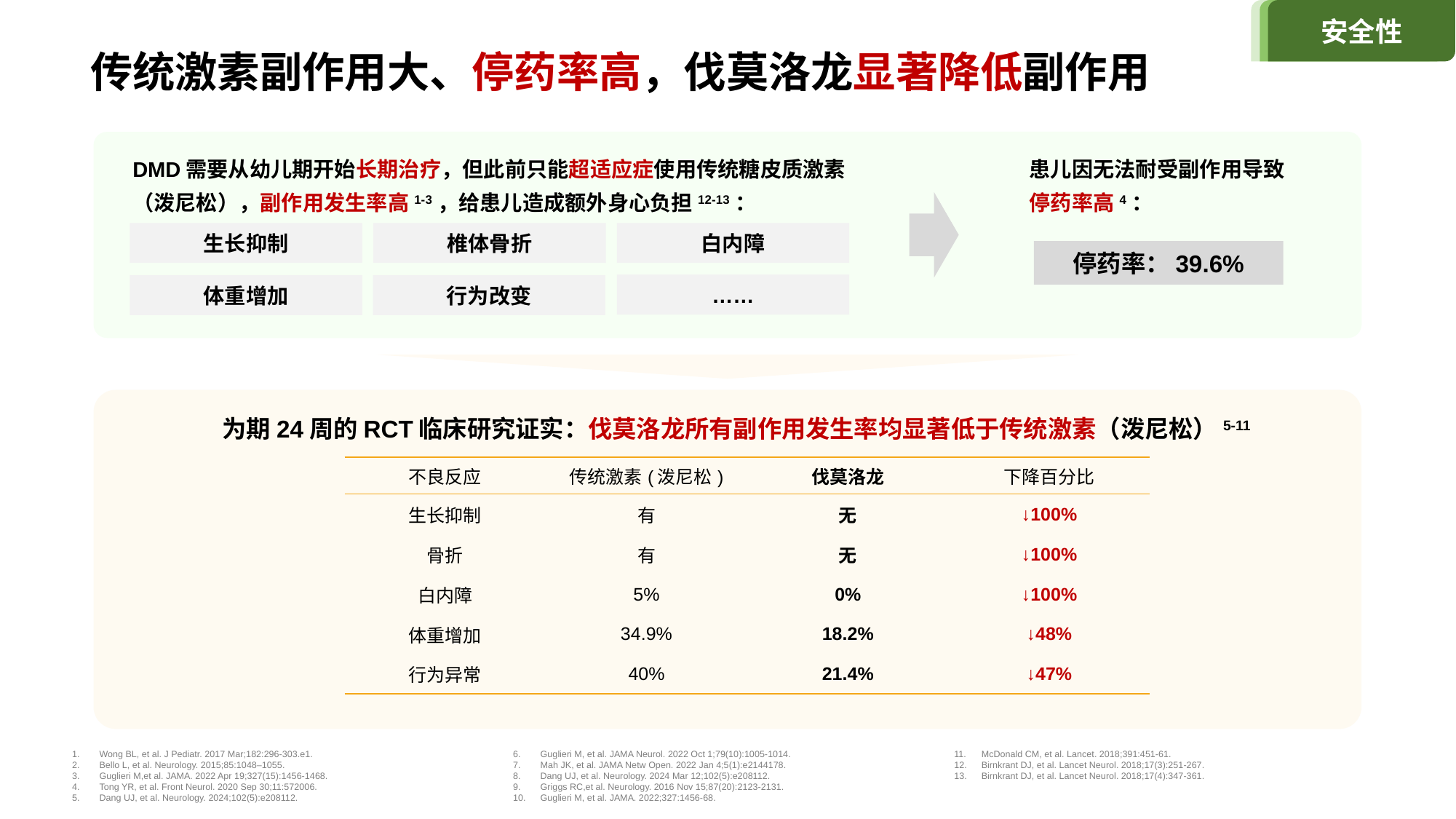

安全性
传统激素副作用大、停药率高，伐莫洛龙显著降低副作用

DMD需要从幼儿期开始长期治疗，但此前只能超适应症使用传统糖皮质激素（泼尼松），副作用发生率高1-3，给患儿造成额外身心负担12-13：
患儿因无法耐受副作用导致停药率高4：

生长抑制
椎体骨折
白内障
停药率：39.6%
……
体重增加
行为改变

为期24周的RCT临床研究证实：伐莫洛龙所有副作用发生率均显著低于传统激素（泼尼松）5-11
| 不良反应 | 传统激素(泼尼松) | 伐莫洛龙 | 下降百分比 |
| --- | --- | --- | --- |
| 生长抑制 | 有 | 无 | ↓100% |
| 骨折 | 有 | 无 | ↓100% |
| 白内障 | 5% | 0% | ↓100% |
| 体重增加 | 34.9% | 18.2% | ↓48% |
| 行为异常 | 40% | 21.4% | ↓47% |
Wong BL, et al. J Pediatr. 2017 Mar;182:296-303.e1.
Bello L, et al. Neurology. 2015;85:1048–1055.
Guglieri M,et al. JAMA. 2022 Apr 19;327(15):1456-1468.
Tong YR, et al. Front Neurol. 2020 Sep 30;11:572006.
Dang UJ, et al. Neurology. 2024;102(5):e208112.
Guglieri M, et al. JAMA Neurol. 2022 Oct 1;79(10):1005-1014.
Mah JK, et al. JAMA Netw Open. 2022 Jan 4;5(1):e2144178.
Dang UJ, et al. Neurology. 2024 Mar 12;102(5):e208112.
Griggs RC,et al. Neurology. 2016 Nov 15;87(20):2123-2131.
Guglieri M, et al. JAMA. 2022;327:1456-68.
McDonald CM, et al. Lancet. 2018;391:451-61.
Birnkrant DJ, et al. Lancet Neurol. 2018;17(3):251-267.
Birnkrant DJ, et al. Lancet Neurol. 2018;17(4):347-361.